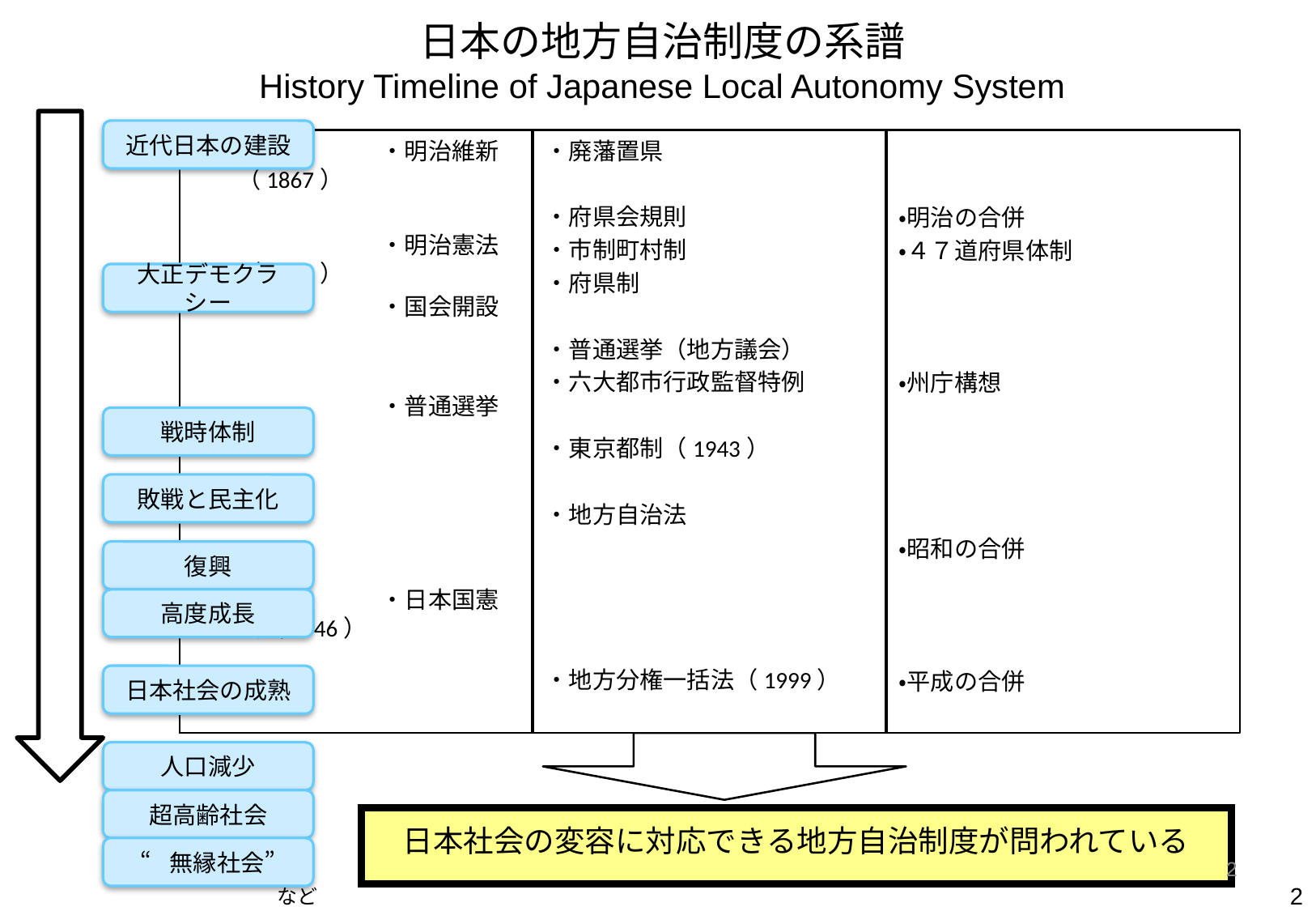

日本の地方自治制度の系譜
History Timeline of Japanese Local Autonomy System

近代日本の建設
　　　　　　　　・明治維新（1867）

　　　　　　　　・明治憲法（1889）
　　　　　　　　・国会開設

　　　　　　　　・普通選挙（衆院）

　　　　　　　　・日本国憲法（1946）

・廃藩置県

・府県会規則
・市制町村制
・府県制

・普通選挙（地方議会）
・六大都市行政監督特例

・東京都制（1943）

・地方自治法

・地方分権一括法（1999）

・明治の合併
・４７道府県体制

・州庁構想

・昭和の合併

・平成の合併

大正デモクラシー
戦時体制
敗戦と民主化
復興
高度成長
日本社会の成熟

人口減少
超高齢社会
日本社会の変容に対応できる地方自治制度が問われている

“無縁社会”
2
など
2